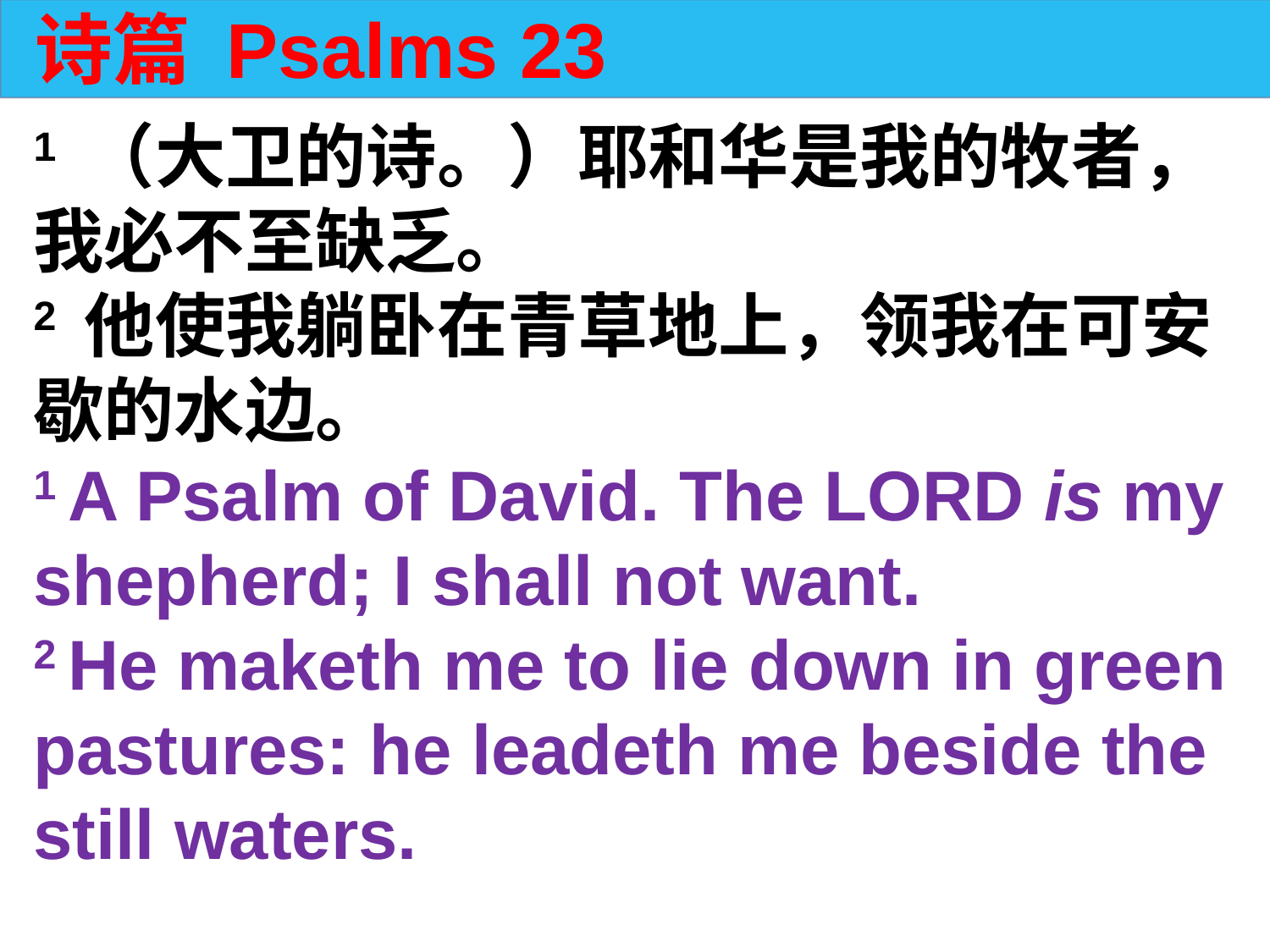

诗篇 Psalms 23
1 （大卫的诗。）耶和华是我的牧者，我必不至缺乏。
2 他使我躺卧在青草地上，领我在可安歇的水边。
1 A Psalm of David. The LORD is my shepherd; I shall not want.
2 He maketh me to lie down in green pastures: he leadeth me beside the still waters.